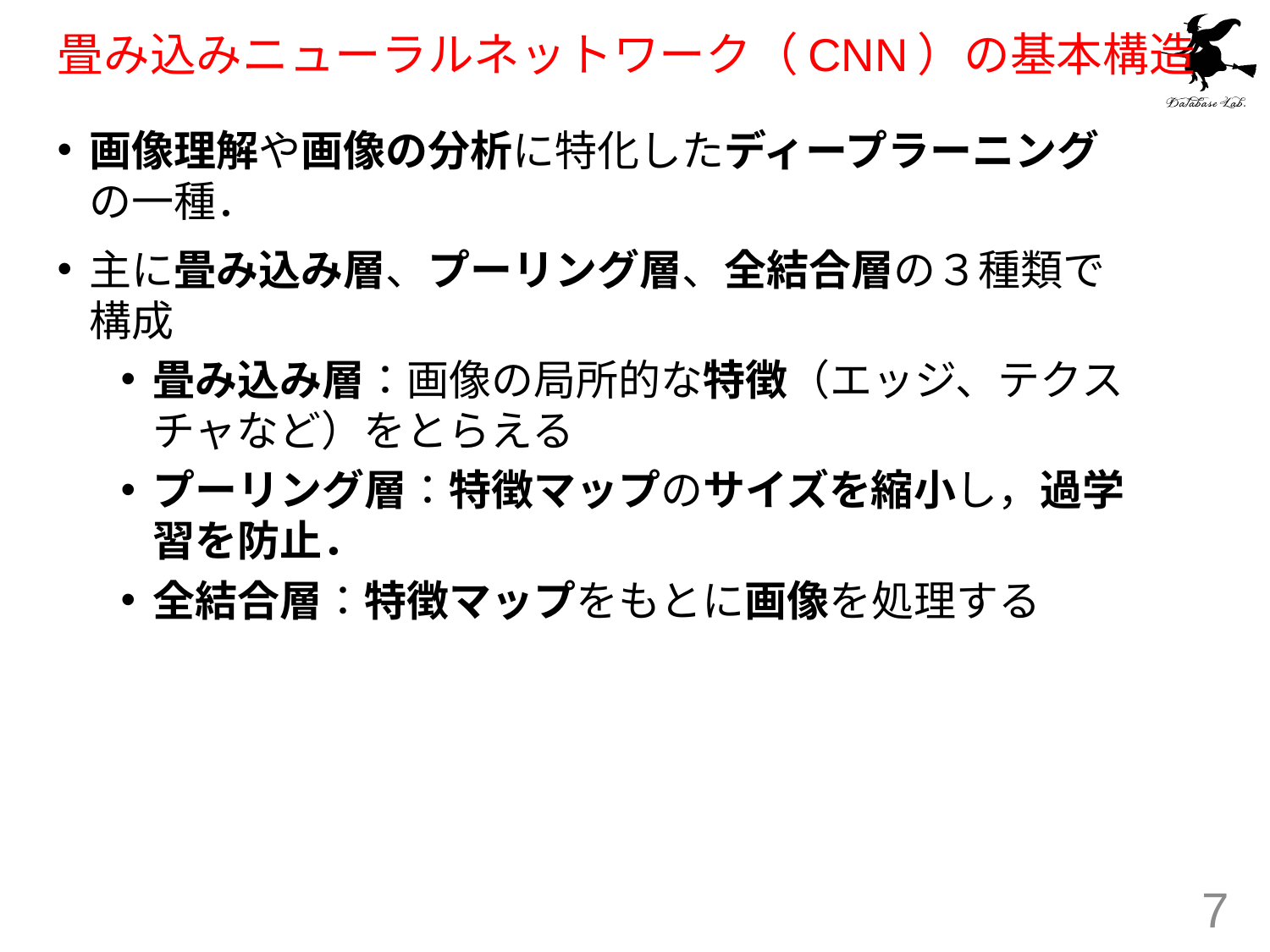

# 畳み込みニューラルネットワーク（CNN）の基本構造
画像理解や画像の分析に特化したディープラーニングの一種．
主に畳み込み層、プーリング層、全結合層の３種類で構成
畳み込み層：画像の局所的な特徴（エッジ、テクスチャなど）をとらえる
プーリング層：特徴マップのサイズを縮小し，過学習を防止．
全結合層：特徴マップをもとに画像を処理する

7